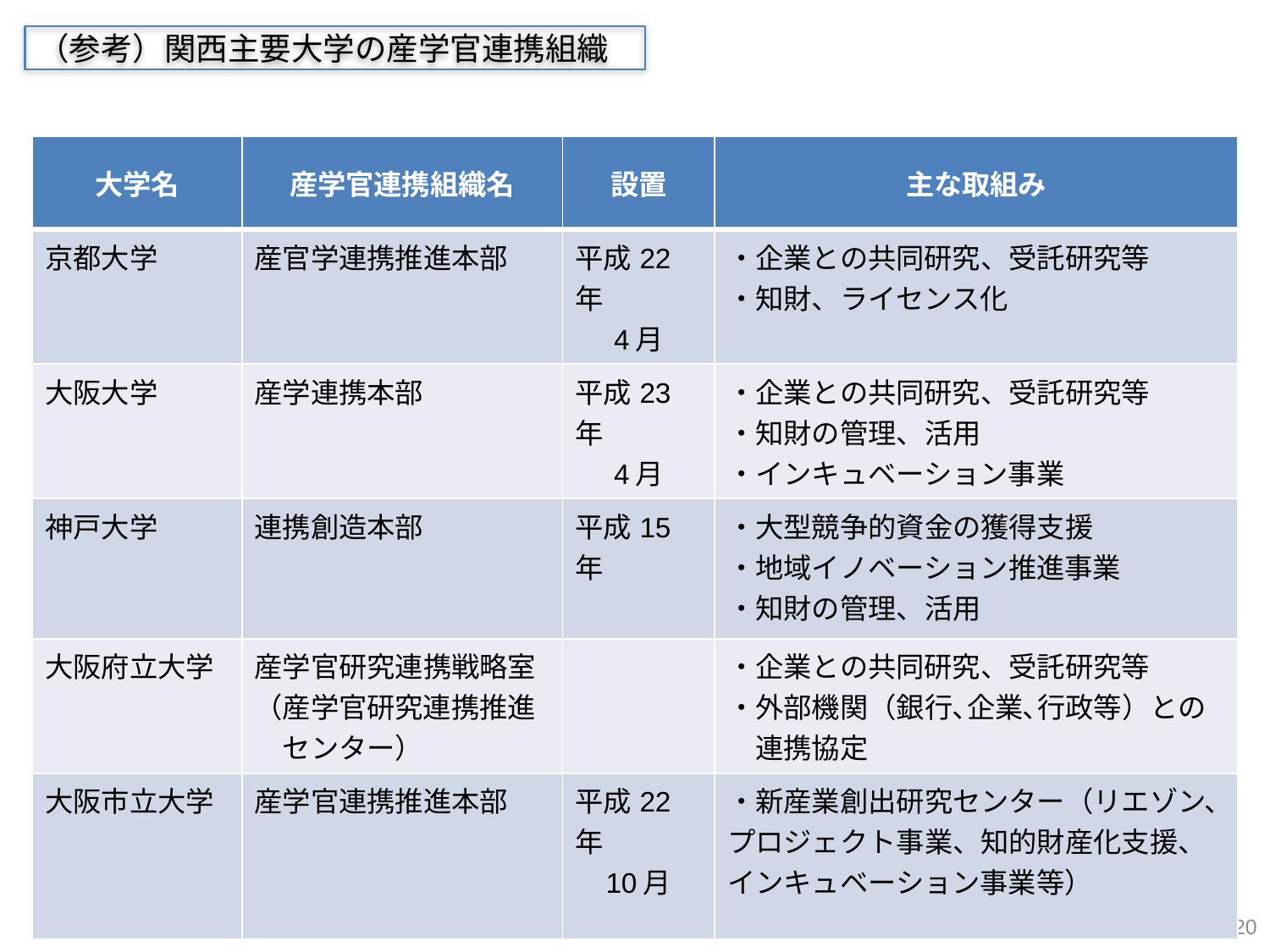

（参考）関西主要大学の産学官連携組織
| 大学名 | 産学官連携組織名 | 設置 | 主な取組み |
| --- | --- | --- | --- |
| 京都大学 | 産官学連携推進本部 | 平成22年 4月 | ・企業との共同研究、受託研究等 ・知財、ライセンス化 |
| 大阪大学 | 産学連携本部 | 平成23年 4月 | ・企業との共同研究、受託研究等 ・知財の管理、活用 ・インキュベーション事業 |
| 神戸大学 | 連携創造本部 | 平成15年 | ・大型競争的資金の獲得支援 ・地域イノベーション推進事業 ・知財の管理、活用 |
| 大阪府立大学 | 産学官研究連携戦略室（産学官研究連携推進 　センター） |  | ・企業との共同研究、受託研究等 ・外部機関（銀行､企業､行政等）との 　連携協定 |
| 大阪市立大学 | 産学官連携推進本部 | 平成22年 10月 | ・新産業創出研究センター（リエゾン、プロジェクト事業、知的財産化支援、インキュベーション事業等） |
20